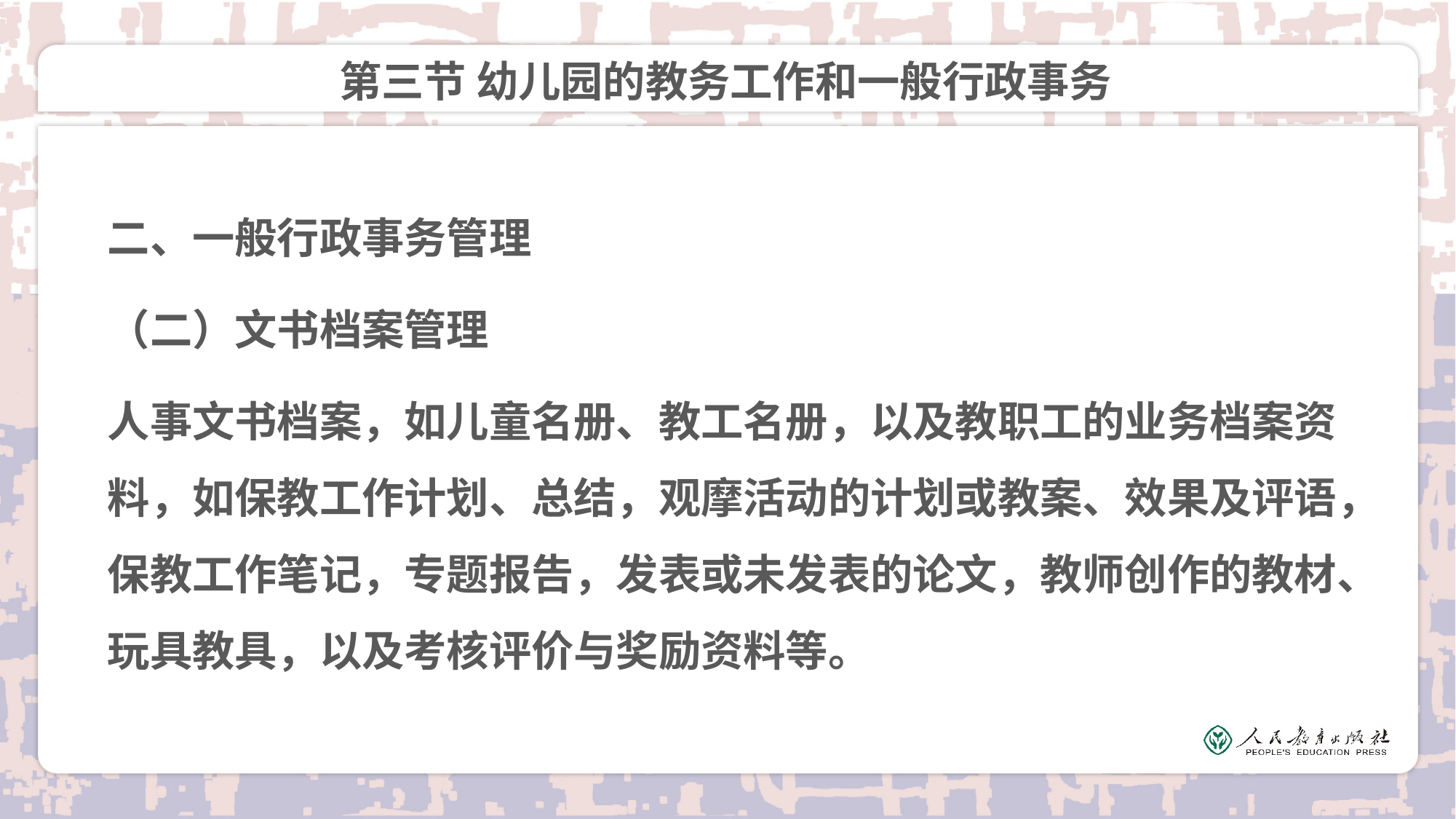

# 第三节 幼儿园的教务工作和一般行政事务
二、一般行政事务管理
（二）文书档案管理
人事文书档案，如儿童名册、教工名册，以及教职工的业务档案资料，如保教工作计划、总结，观摩活动的计划或教案、效果及评语，保教工作笔记，专题报告，发表或未发表的论文，教师创作的教材、玩具教具，以及考核评价与奖励资料等。